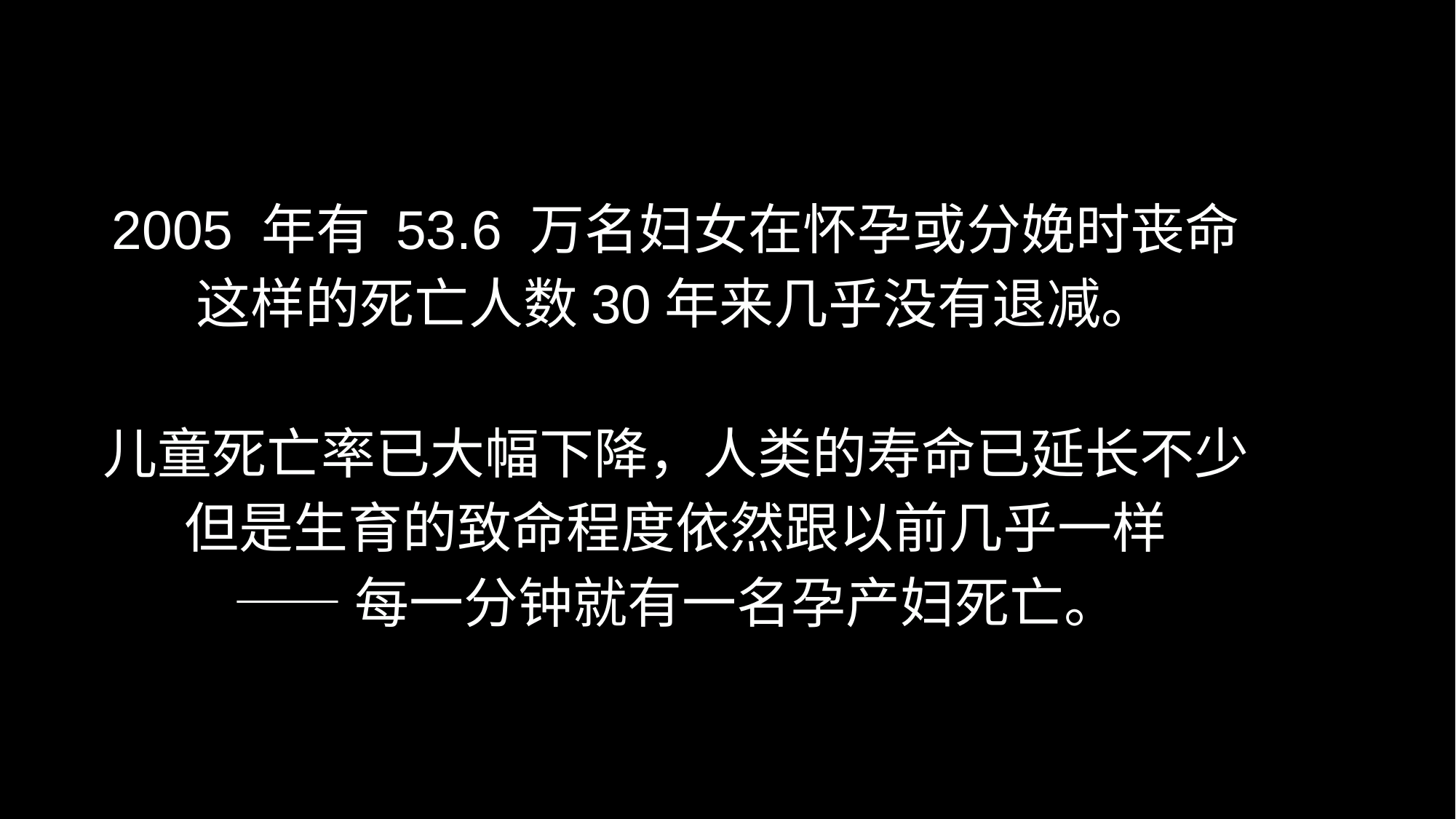

2005 年有 53.6 万名妇女在怀孕或分娩时丧命
这样的死亡人数30年来几乎没有退减。

儿童死亡率已大幅下降，人类的寿命已延长不少
但是生育的致命程度依然跟以前几乎一样
——每一分钟就有一名孕产妇死亡。
#